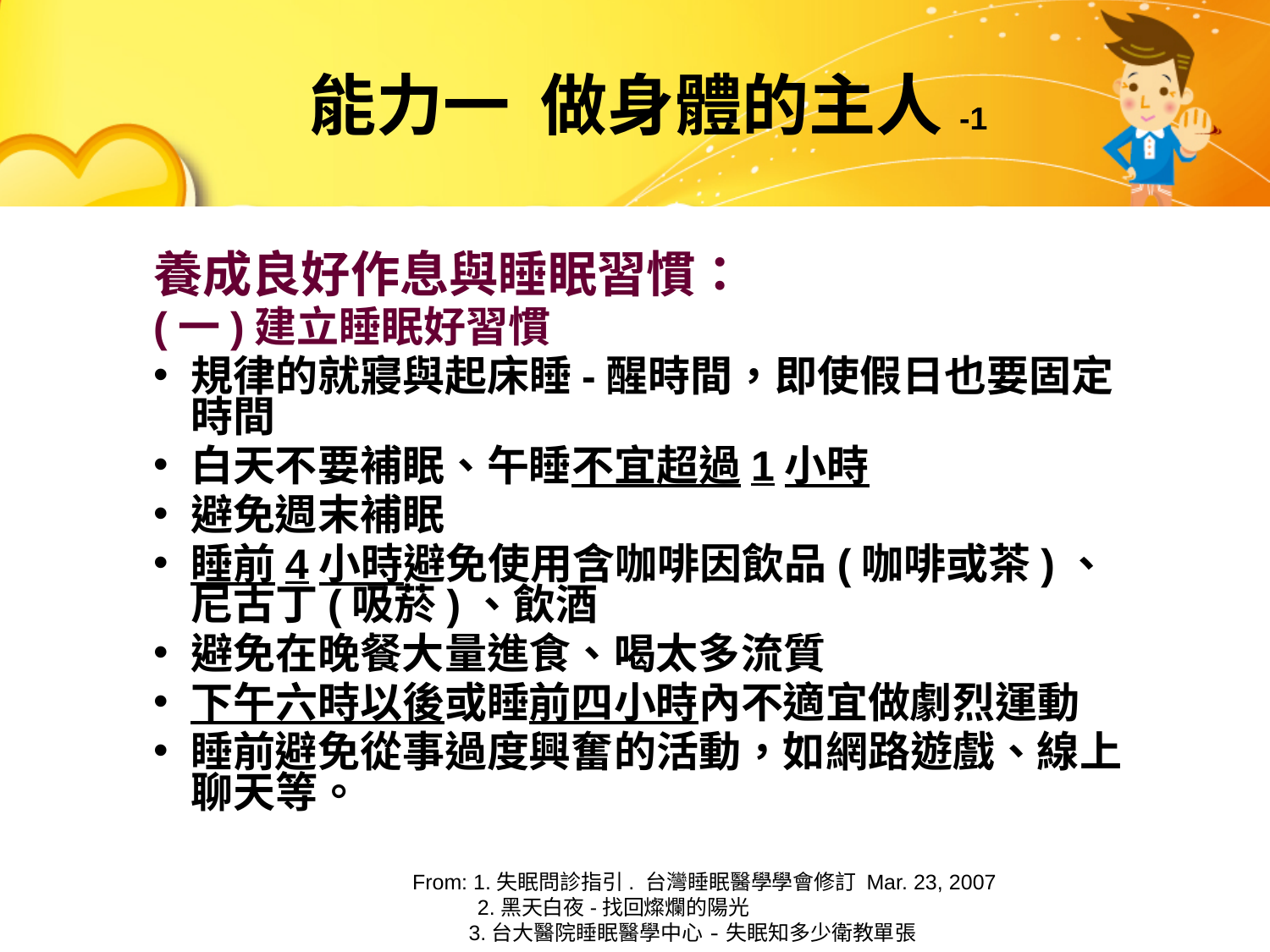

能力一  做身體的主人-1
養成良好作息與睡眠習慣：
(一)建立睡眠好習慣
規律的就寢與起床睡-醒時間，即使假日也要固定時間
白天不要補眠、午睡不宜超過1小時
避免週末補眠
睡前4小時避免使用含咖啡因飲品(咖啡或茶)、尼古丁(吸菸)、飲酒
避免在晚餐大量進食、喝太多流質
下午六時以後或睡前四小時內不適宜做劇烈運動
睡前避免從事過度興奮的活動，如網路遊戲、線上聊天等。
From: 1.失眠問診指引. 台灣睡眠醫學學會修訂 Mar. 23, 2007
           2.黑天白夜-找回燦爛的陽光
           3.台大醫院睡眠醫學中心-失眠知多少衛教單張